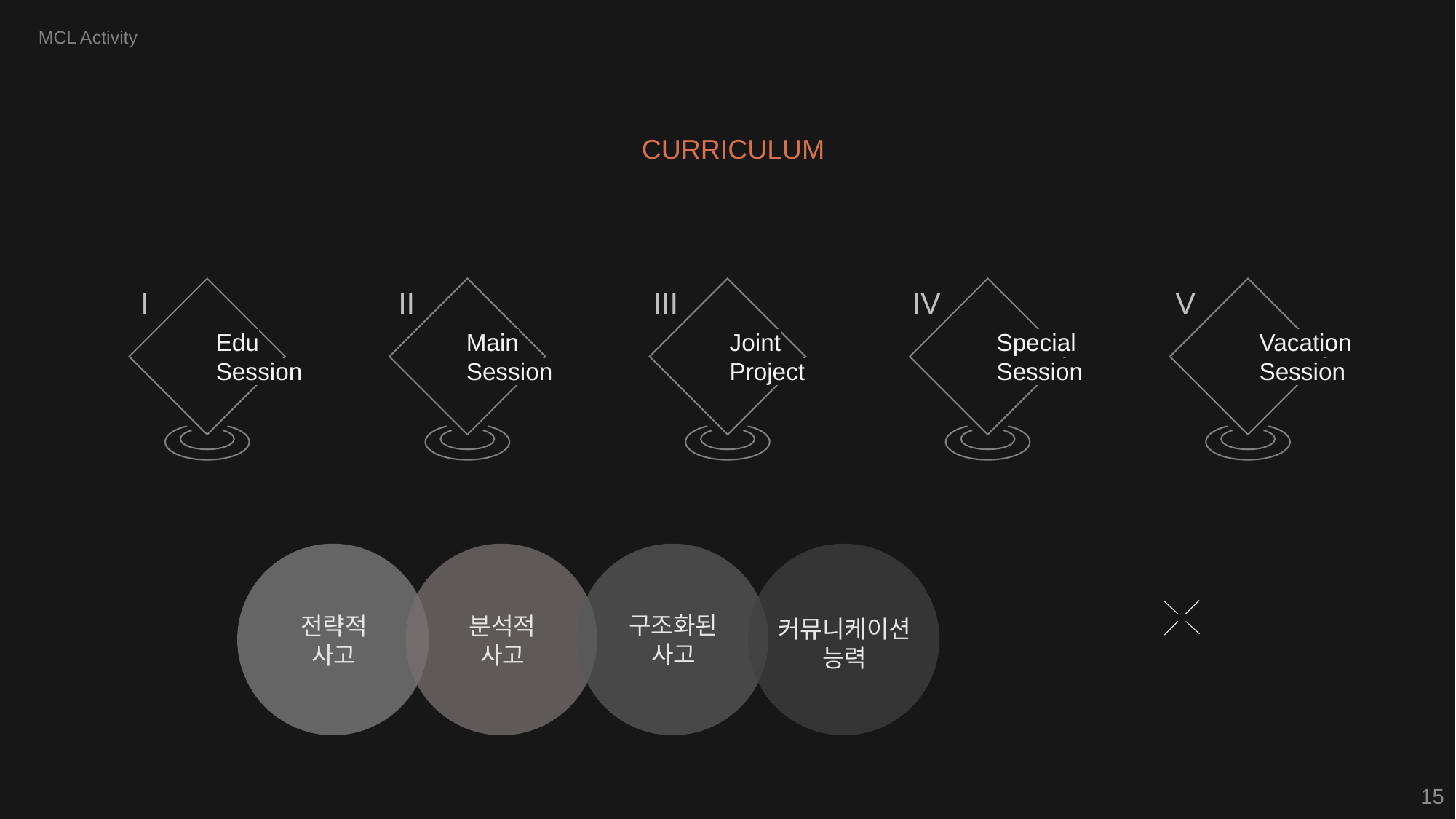

MCL Activity
CURRICULUM

I

Edu
Session
II

Main
Session

III

Joint
Project

IV

Special
Session

V

Vacation
Session

전략적
사고

분석적
사고

구조화된
사고

MCLer

커뮤니케이션
능력
15